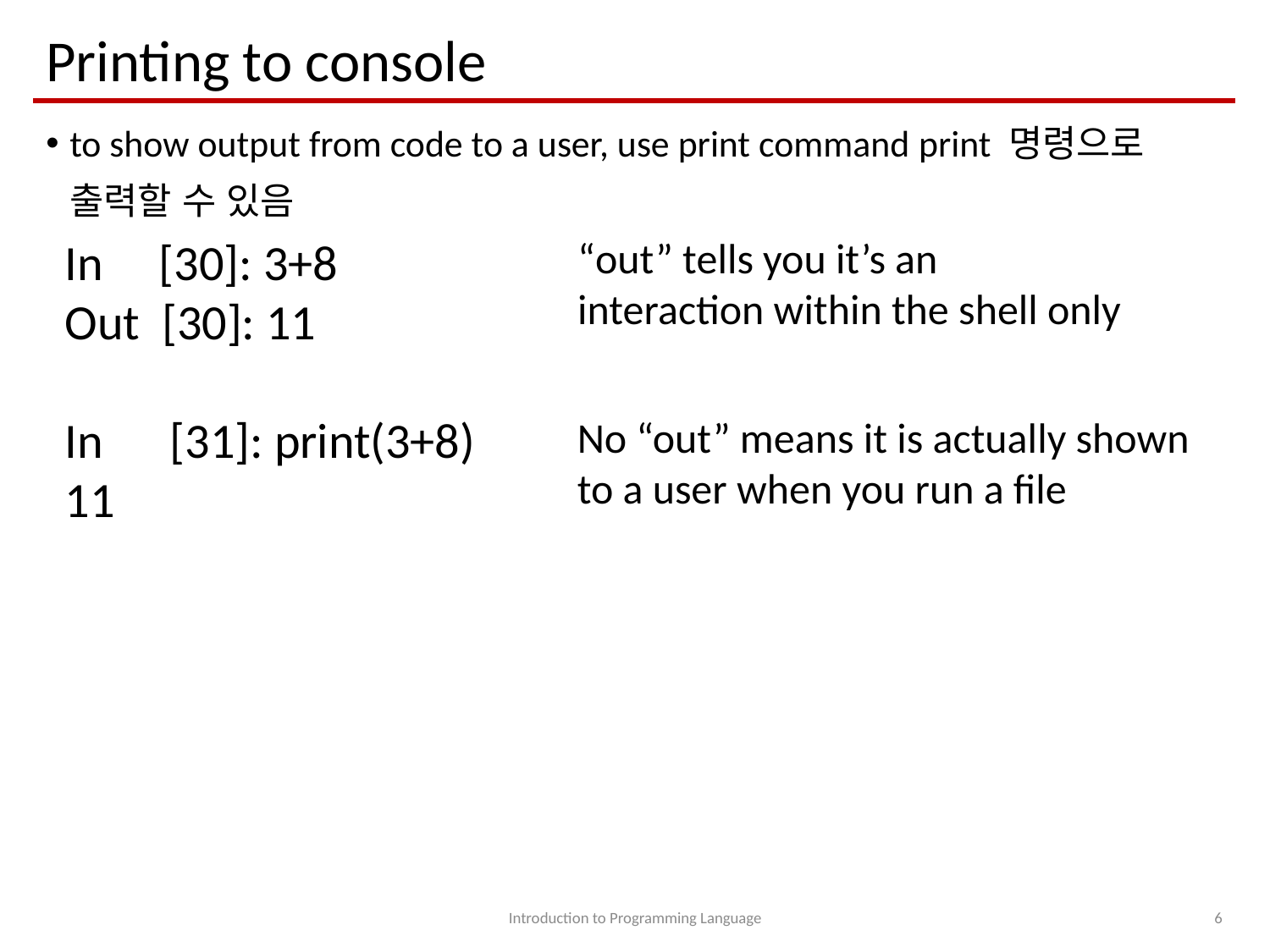

# Printing to console
to show output from code to a user, use print command print 명령으로 출력할 수 있음
In     [30]: 3+8
Out  [30]: 11

In      [31]: print(3+8)
11
“out” tells you it’s an
interaction within the shell only
No “out” means it is actually shown
to a user when you run a file
Introduction to Programming Language
6